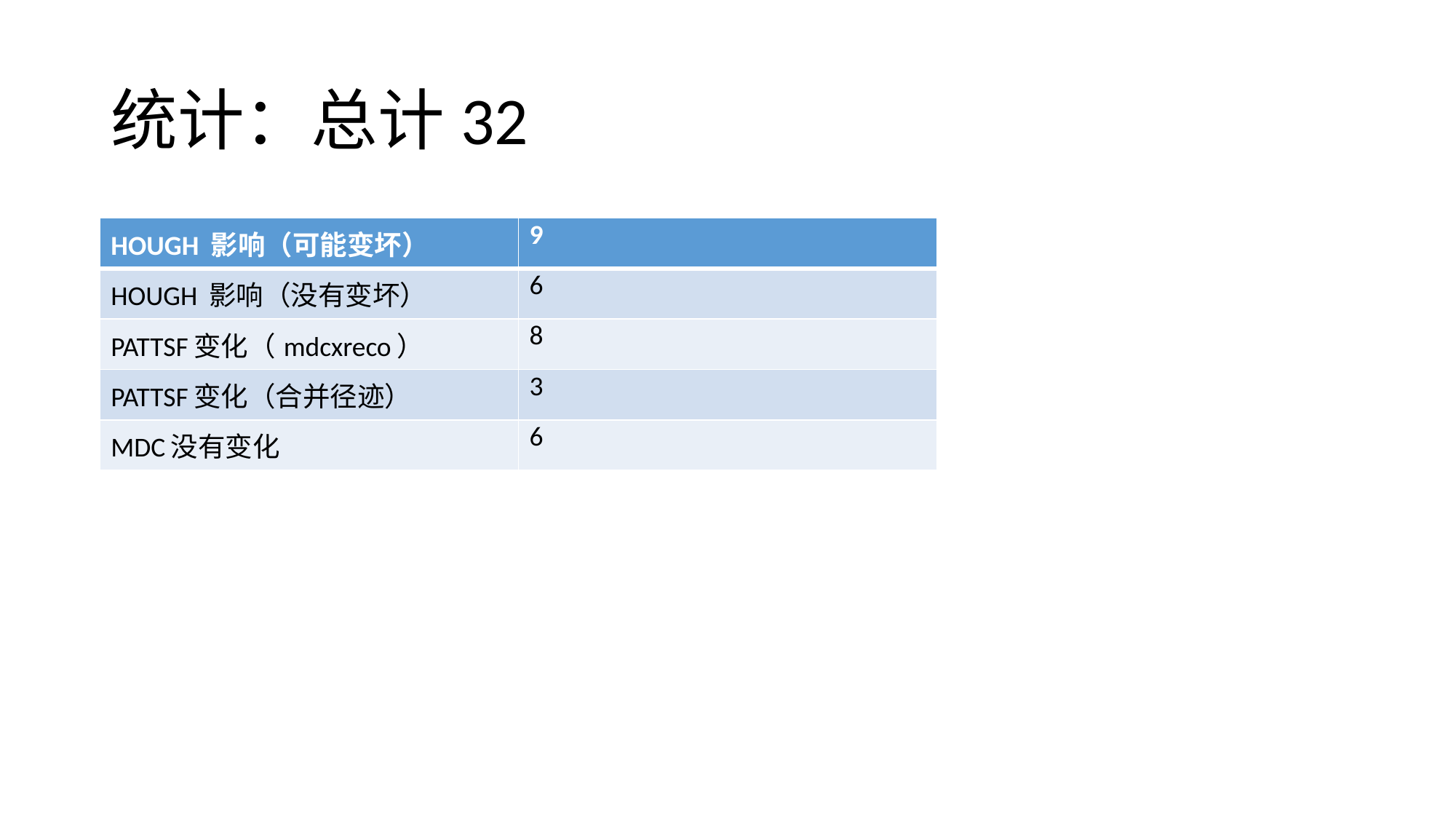

# 统计：总计32
| HOUGH 影响（可能变坏） | 9 |
| --- | --- |
| HOUGH 影响（没有变坏） | 6 |
| PATTSF变化（mdcxreco） | 8 |
| PATTSF变化（合并径迹） | 3 |
| MDC没有变化 | 6 |